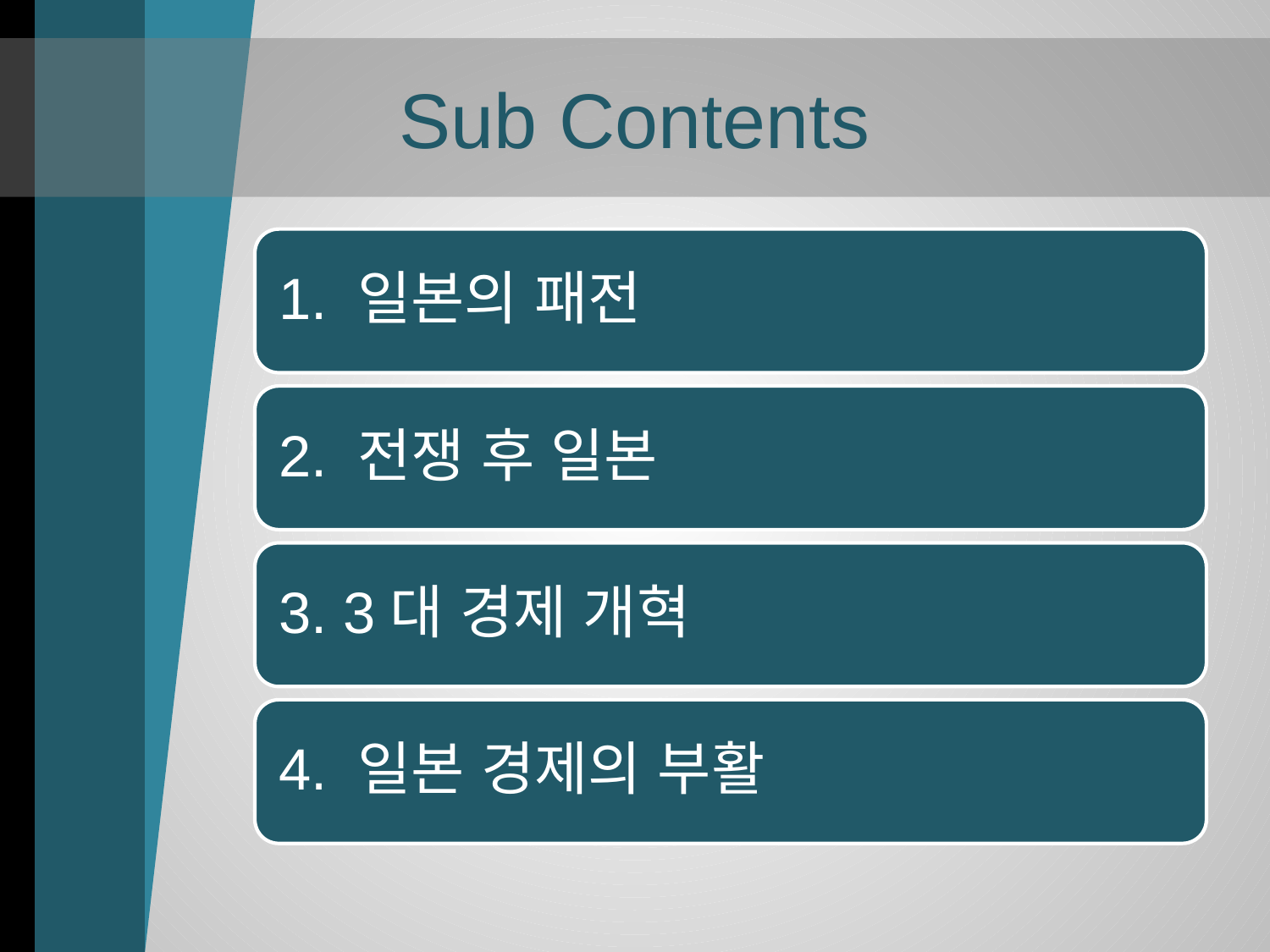

# Sub Contents
1. 일본의 패전
2. 전쟁 후 일본
3. 3대 경제 개혁
4. 일본 경제의 부활